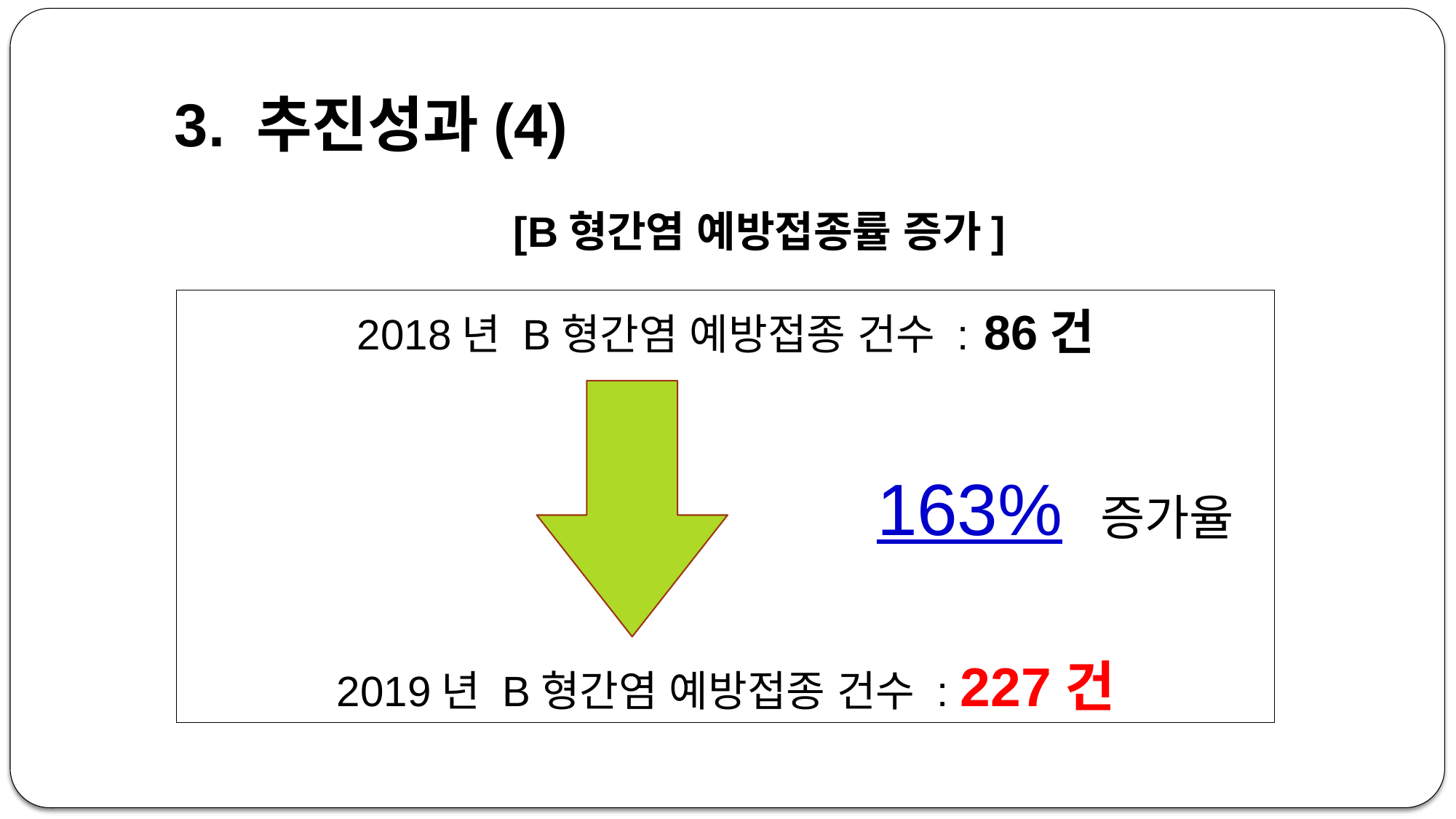

3. 추진성과(4)

[B형간염 예방접종률 증가]
2018년 B형간염 예방접종 건수 : 86건

                                       163% 증가율

2019년 B형간염 예방접종 건수 : 227건